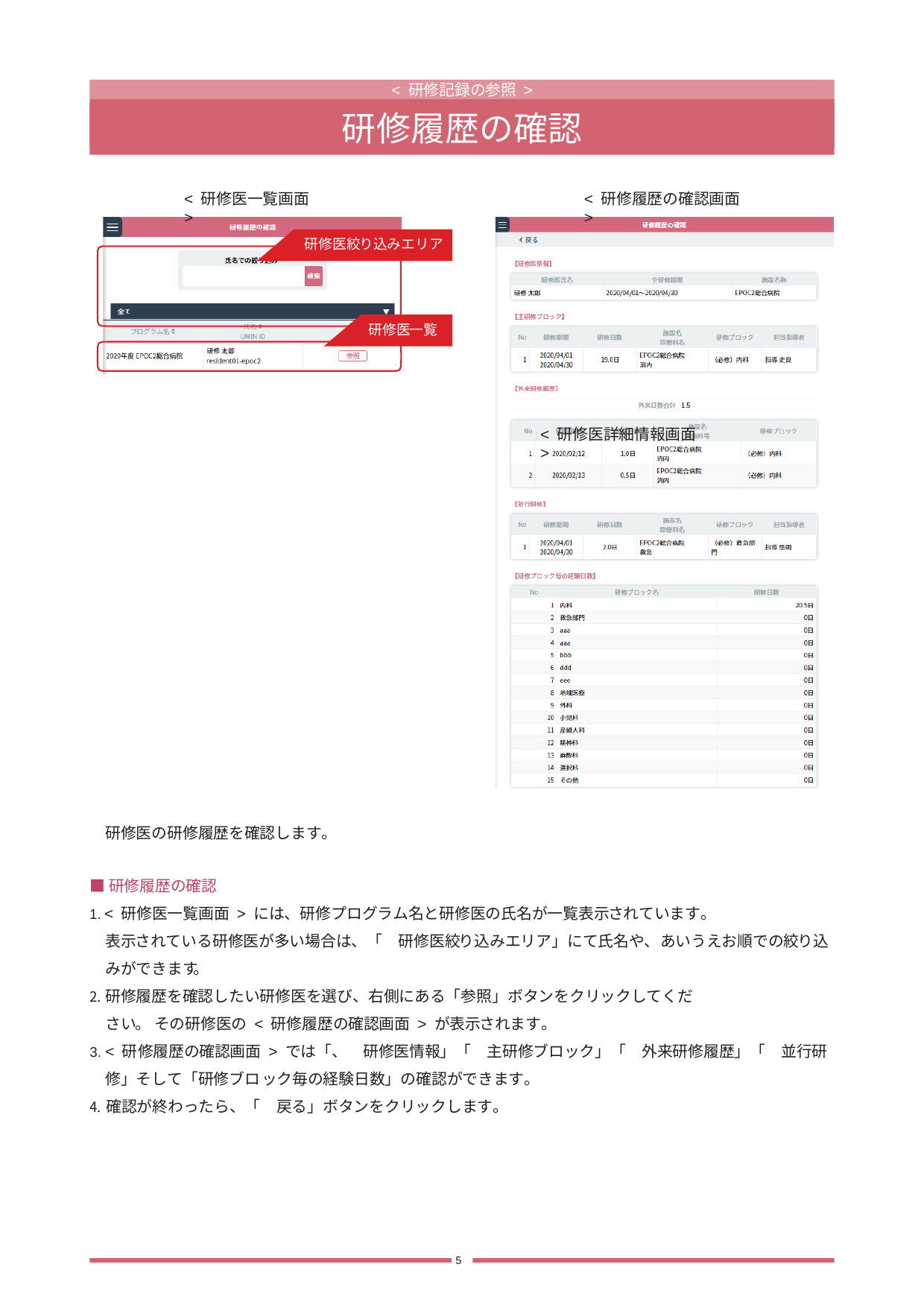

< 研修記録の参照 >
研修履歴の確認
< 研修医一覧画面>
< 研修履歴の確認画面>

研修医絞り込みエリア
研修医
一覧

< 研修医詳細情報画面 >
研修医の研修履歴を確認します。

■研修履歴の確認
< 研修医一覧画面> には、研修プログラム名と研修医の氏名が一覧表示されています。
表示されている研修医が多い場合は、「　研修医絞り込みエリア」にて氏名や、あいうえお順での絞り込みができます。
研修履歴を確認したい研修医を選び、右側にある「参照」ボタンをクリックしてください。 その研修医の< 研修履歴の確認画面> が表示されます。
< 研修履歴の確認画面> では「、　 研修医情報」「　主研修ブロック」「　外来研修履歴」「　並行研修」そして「研修ブロ ック毎の経験日数」の確認ができます。
確認が終わったら、「　戻る」ボタンをクリックします。
5